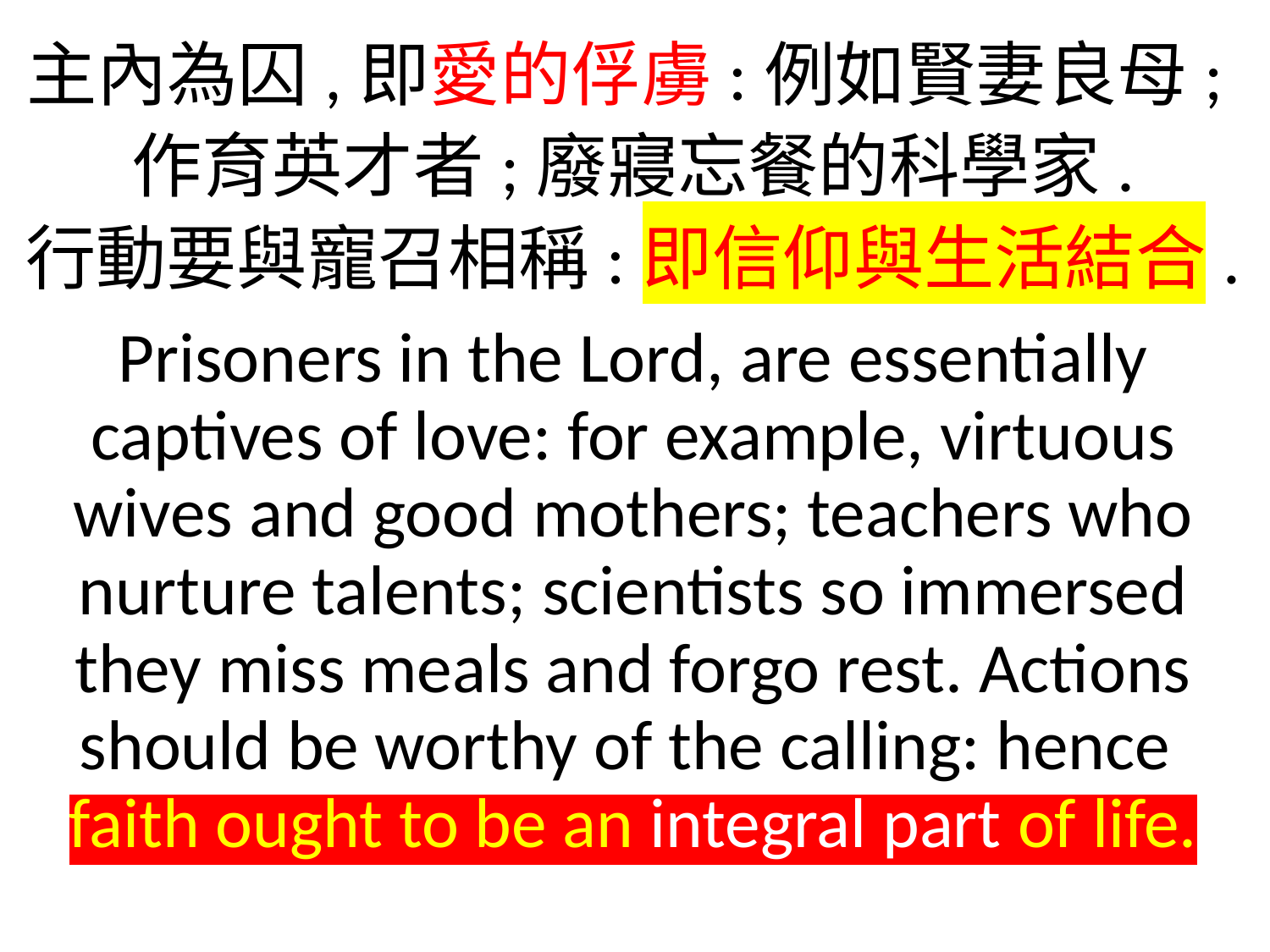

主內為囚,即愛的俘虜:例如賢妻良母;作育英才者;廢寢忘餐的科學家.
行動要與寵召相稱:即信仰與生活結合.
Prisoners in the Lord, are essentially captives of love: for example, virtuous wives and good mothers; teachers who nurture talents; scientists so immersed they miss meals and forgo rest. Actions should be worthy of the calling: hence
faith ought to be an integral part of life.